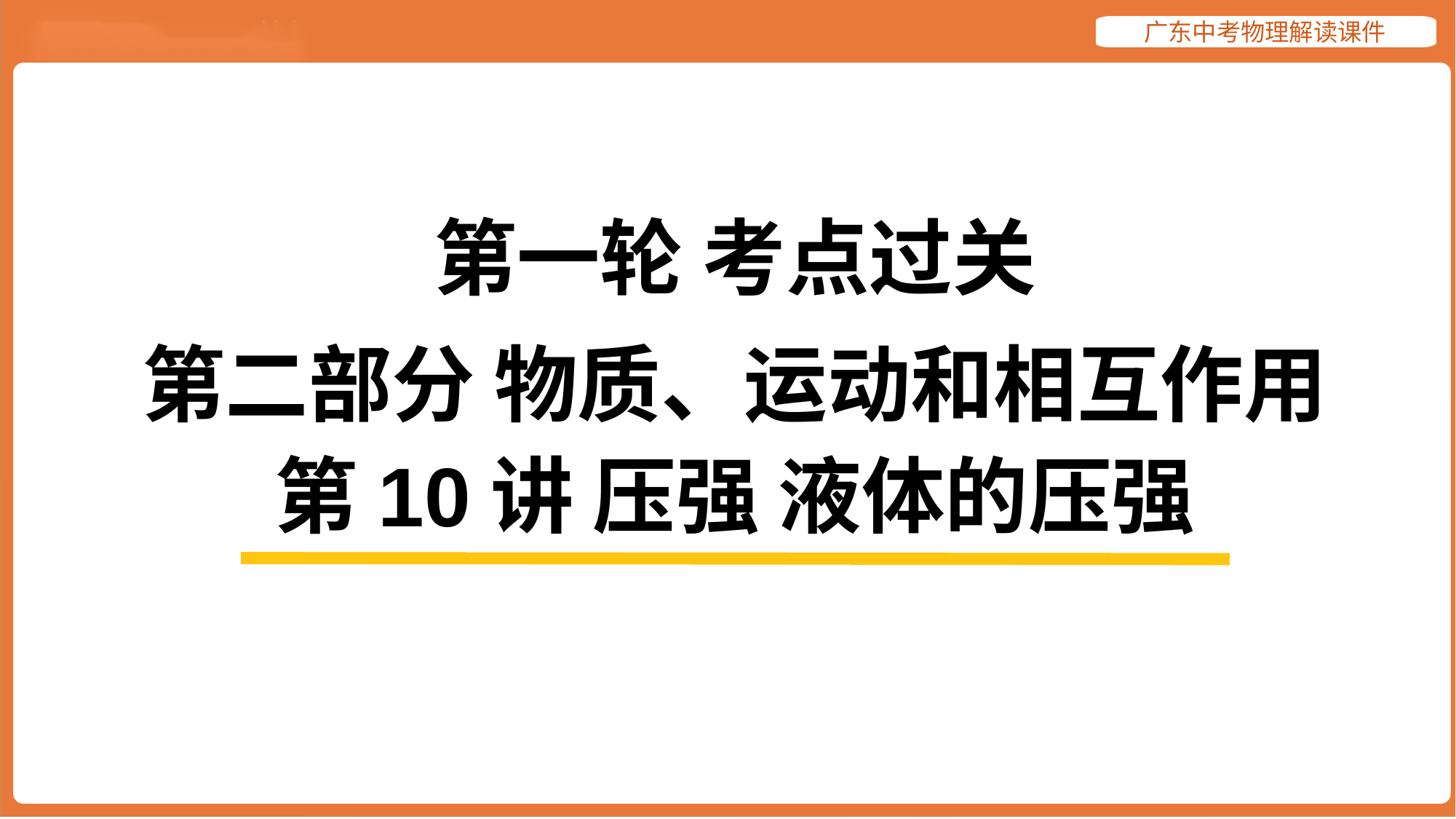

第一轮 考点过关
第二部分 物质、运动和相互作用
第10讲 压强 液体的压强